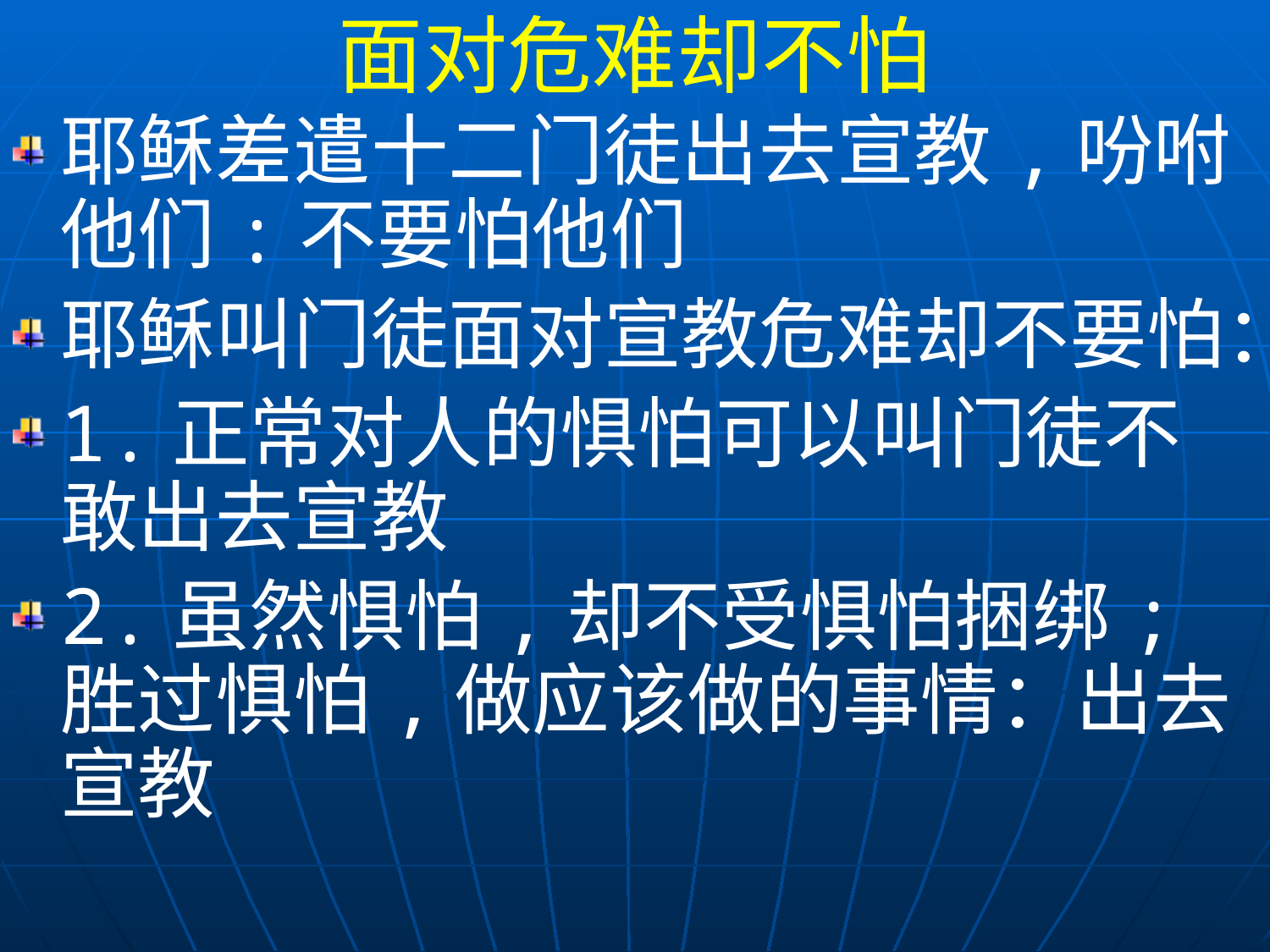

面对危难却不怕
耶稣差遣十二门徒出去宣教,吩咐他们:不要怕他们
耶稣叫门徒面对宣教危难却不要怕：
1.正常对人的惧怕可以叫门徒不敢出去宣教
2.虽然惧怕,却不受惧怕捆绑;胜过惧怕,做应该做的事情：出去宣教